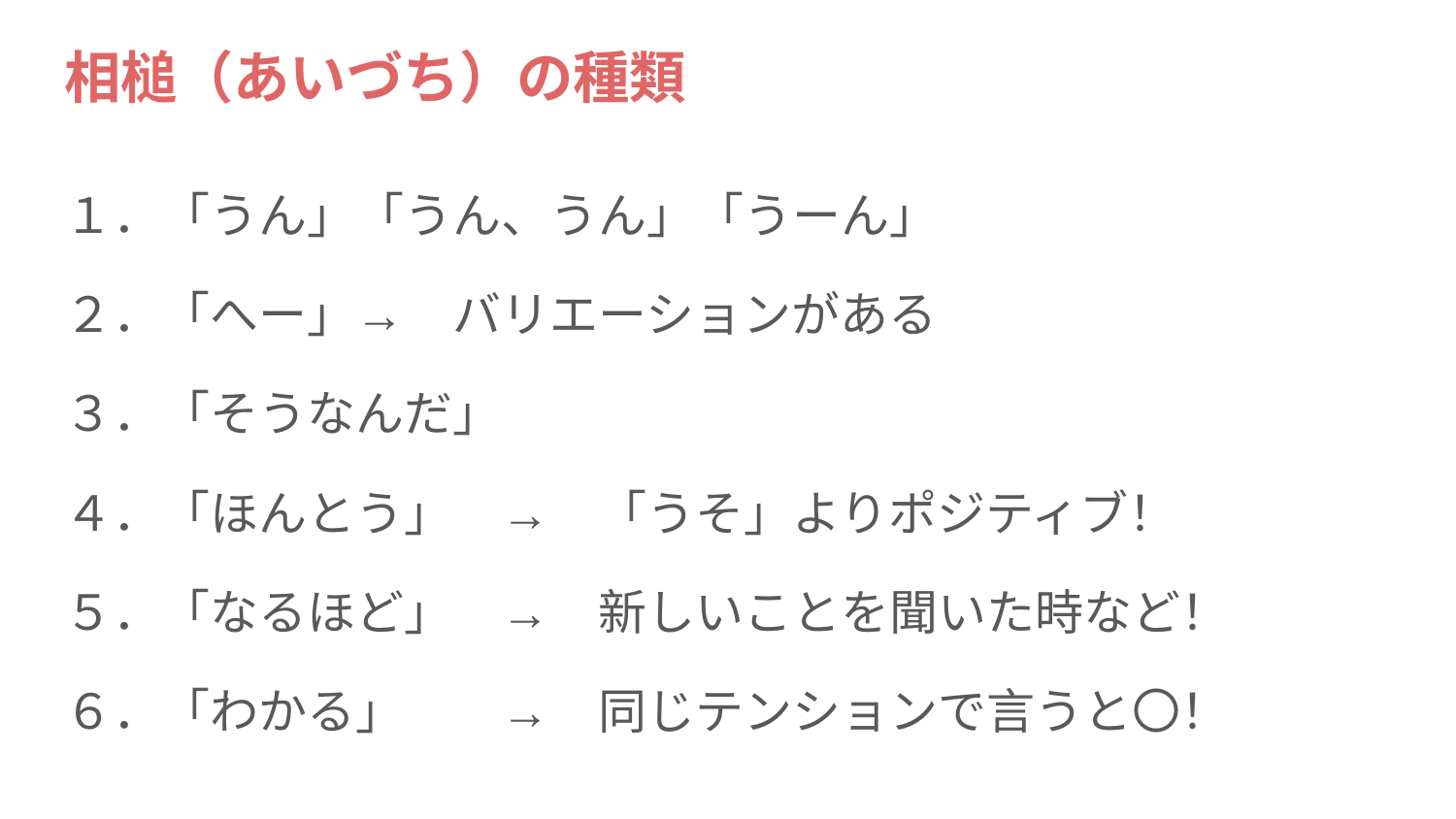

# 相槌（あいづち）の種類
１．「うん」「うん、うん」「うーん」
２．「へー」→　バリエーションがある
３．「そうなんだ」
４．「ほんとう」　→　「うそ」よりポジティブ！
５．「なるほど」　→　新しいことを聞いた時など！
６．「わかる」　　→　同じテンションで言うと〇！